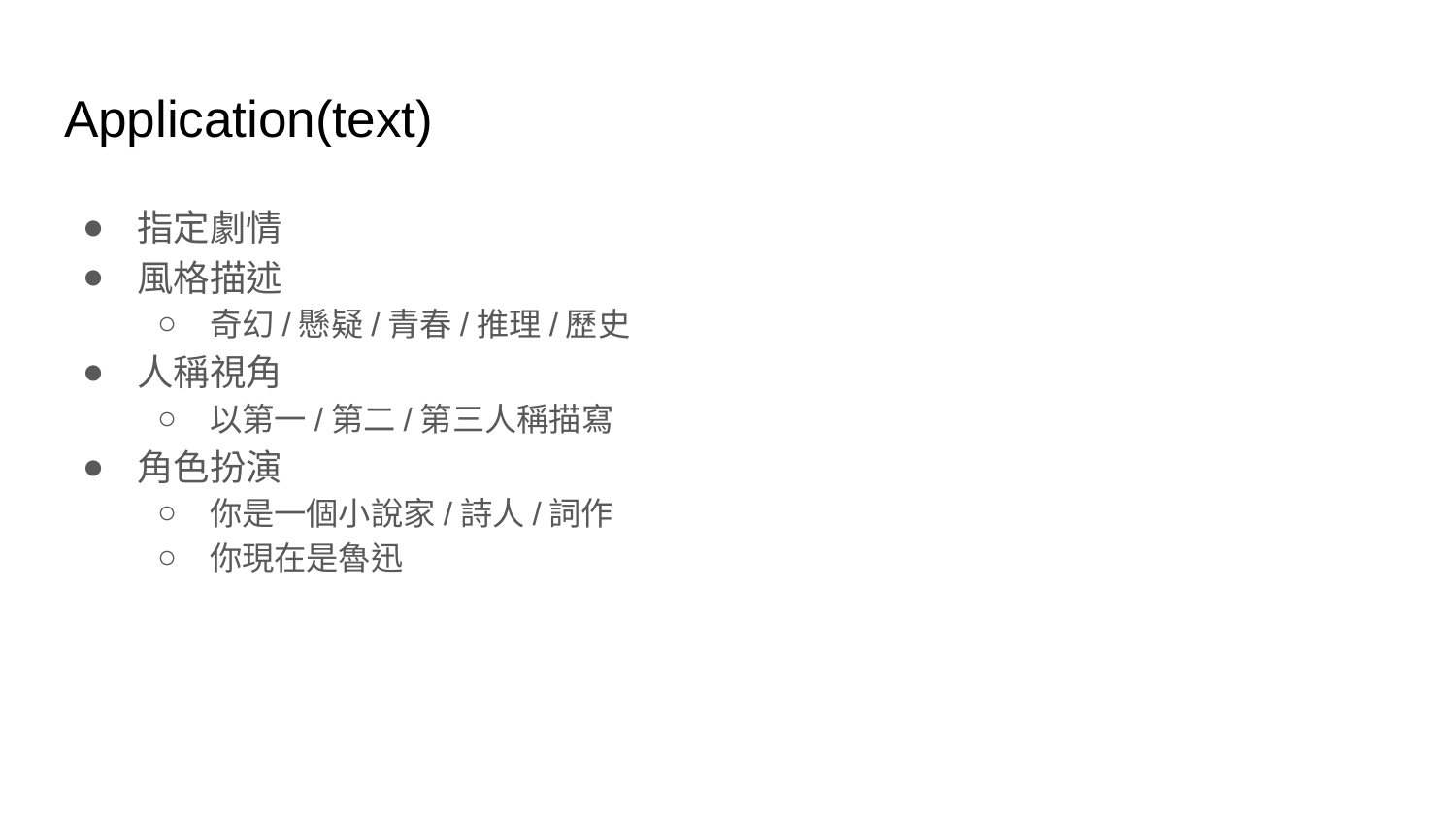

# Application(text)

指定劇情
風格描述
奇幻/懸疑/青春/推理/歷史
人稱視角
以第一/第二/第三人稱描寫
角色扮演
你是一個小說家/詩人/詞作
你現在是魯迅